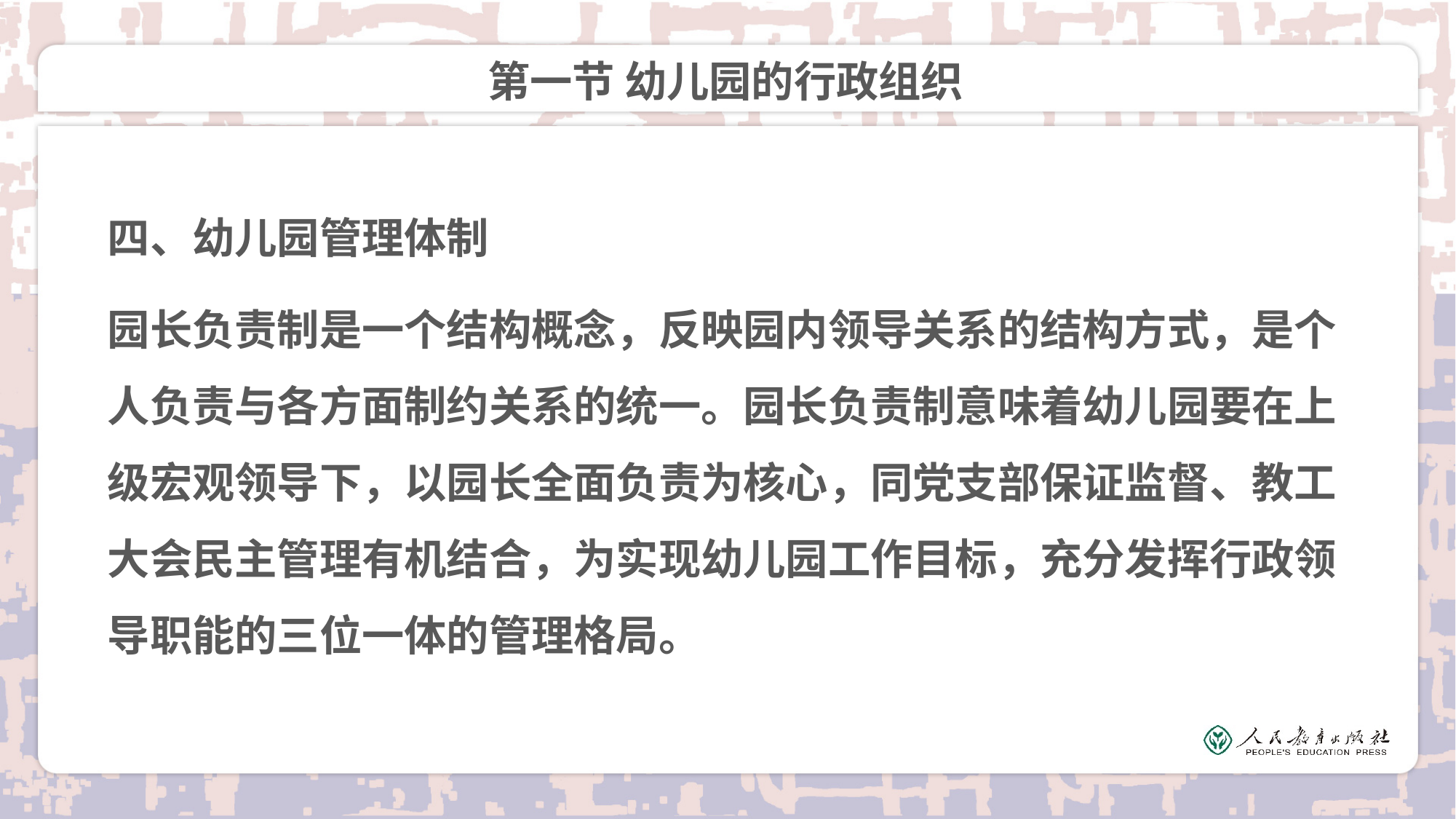

# 第一节 幼儿园的行政组织
四、幼儿园管理体制
园长负责制是一个结构概念，反映园内领导关系的结构方式，是个人负责与各方面制约关系的统一。园长负责制意味着幼儿园要在上级宏观领导下，以园长全面负责为核心，同党支部保证监督、教工大会民主管理有机结合，为实现幼儿园工作目标，充分发挥行政领导职能的三位一体的管理格局。